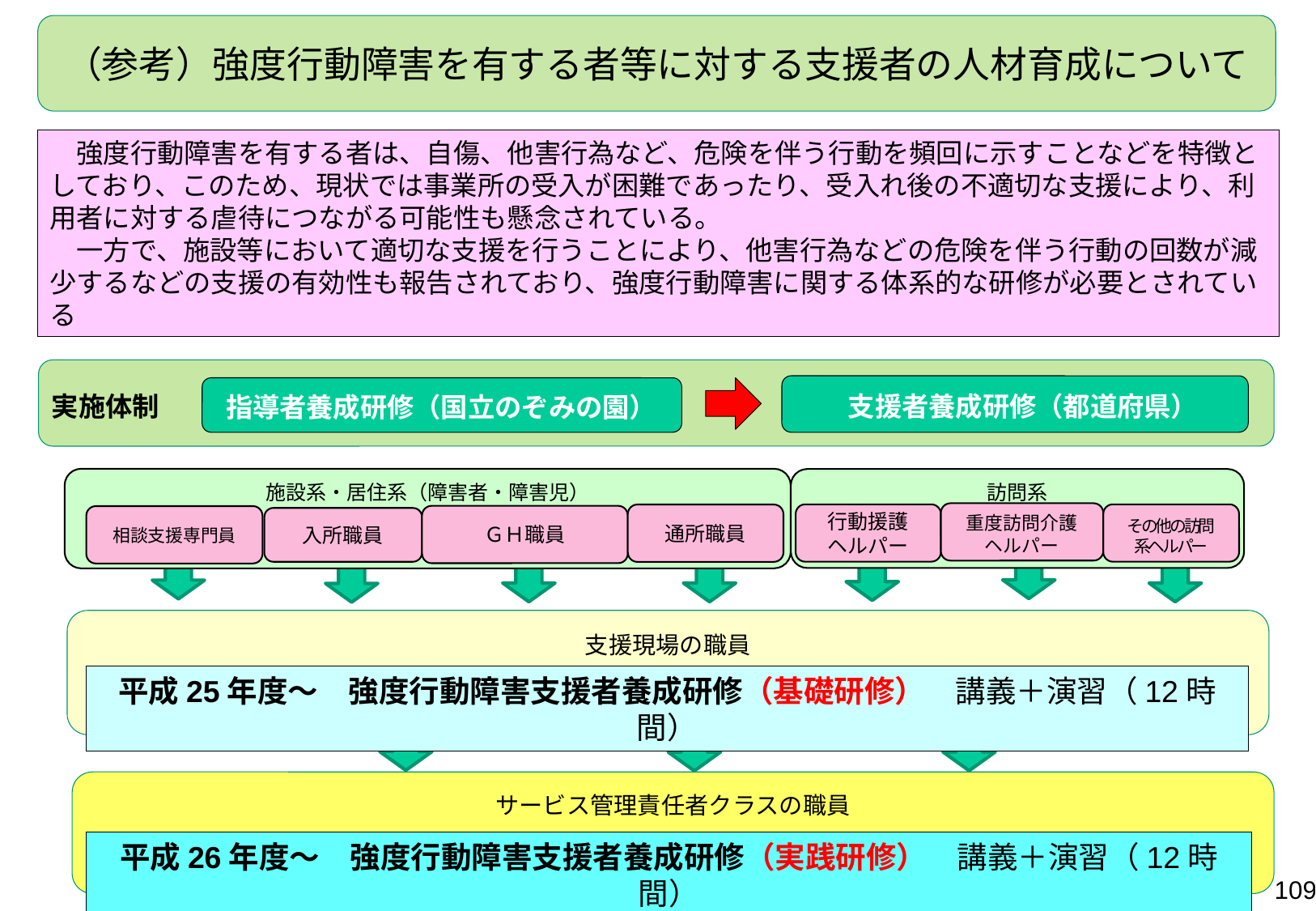

（参考）強度行動障害を有する者等に対する支援者の人材育成について
　強度行動障害を有する者は、自傷、他害行為など、危険を伴う行動を頻回に示すことなどを特徴としており、このため、現状では事業所の受入が困難であったり、受入れ後の不適切な支援により、利用者に対する虐待につながる可能性も懸念されている。
　一方で、施設等において適切な支援を行うことにより、他害行為などの危険を伴う行動の回数が減少するなどの支援の有効性も報告されており、強度行動障害に関する体系的な研修が必要とされている

実施体制
支援者養成研修（都道府県）
指導者養成研修（国立のぞみの園）
施設系・居住系（障害者・障害児）
訪問系

重度訪問介護
ヘルパー

行動援護
ヘルパー

その他の訪問
系ヘルパー

通所職員
ＧＨ職員
相談支援専門員
入所職員

支援現場の職員

平成25年度～　強度行動障害支援者養成研修（基礎研修）　講義＋演習（12時間）

サービス管理責任者クラスの職員

平成26年度～　強度行動障害支援者養成研修（実践研修）　講義＋演習（12時間）
109